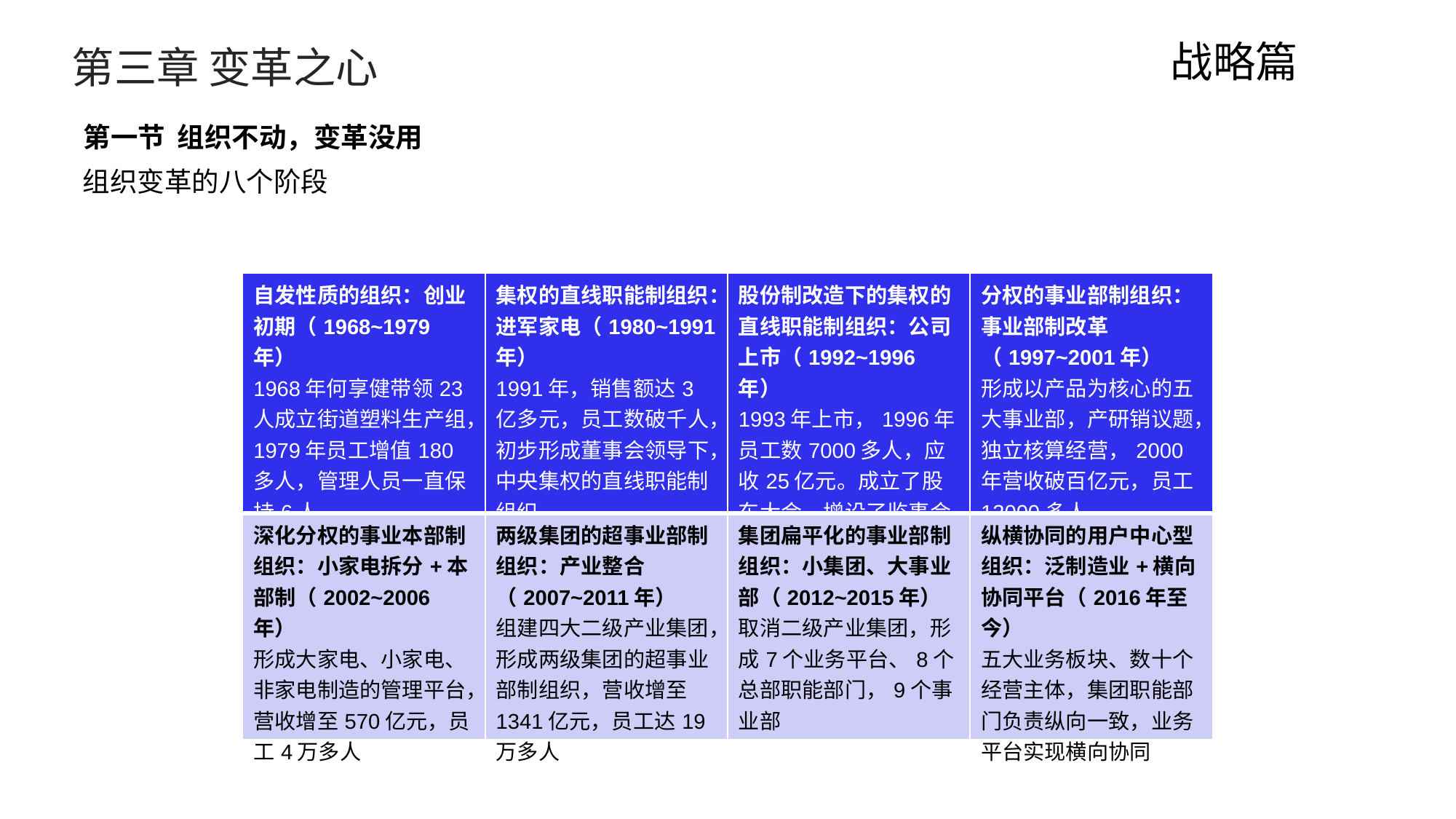

战略篇
第三章 变革之心
第一节  组织不动，变革没用
组织变革的八个阶段
| 自发性质的组织：创业初期（1968~1979年） 1968年何享健带领23人成立街道塑料生产组，1979年员工增值180多人，管理人员一直保持6人 | 集权的直线职能制组织：进军家电（1980~1991年） 1991年，销售额达3亿多元，员工数破千人，初步形成董事会领导下，中央集权的直线职能制组织 | 股份制改造下的集权的直线职能制组织：公司上市（1992~1996年） 1993年上市，1996年员工数7000多人，应收25亿元。成立了股东大会，增设了监事会和审计委员会 | 分权的事业部制组织：事业部制改革（1997~2001年） 形成以产品为核心的五大事业部，产研销议题，独立核算经营，2000年营收破百亿元，员工13000多人 |
| --- | --- | --- | --- |
| 深化分权的事业本部制组织：小家电拆分+本部制（2002~2006年） 形成大家电、小家电、非家电制造的管理平台，营收增至570亿元，员工4万多人 | 两级集团的超事业部制组织：产业整合（2007~2011年） 组建四大二级产业集团，形成两级集团的超事业部制组织，营收增至1341亿元，员工达19万多人 | 集团扁平化的事业部制组织：小集团、大事业部（2012~2015年） 取消二级产业集团，形成7个业务平台、8个总部职能部门，9个事业部 | 纵横协同的用户中心型组织：泛制造业+横向协同平台（2016年至今） 五大业务板块、数十个经营主体，集团职能部门负责纵向一致，业务平台实现横向协同 |